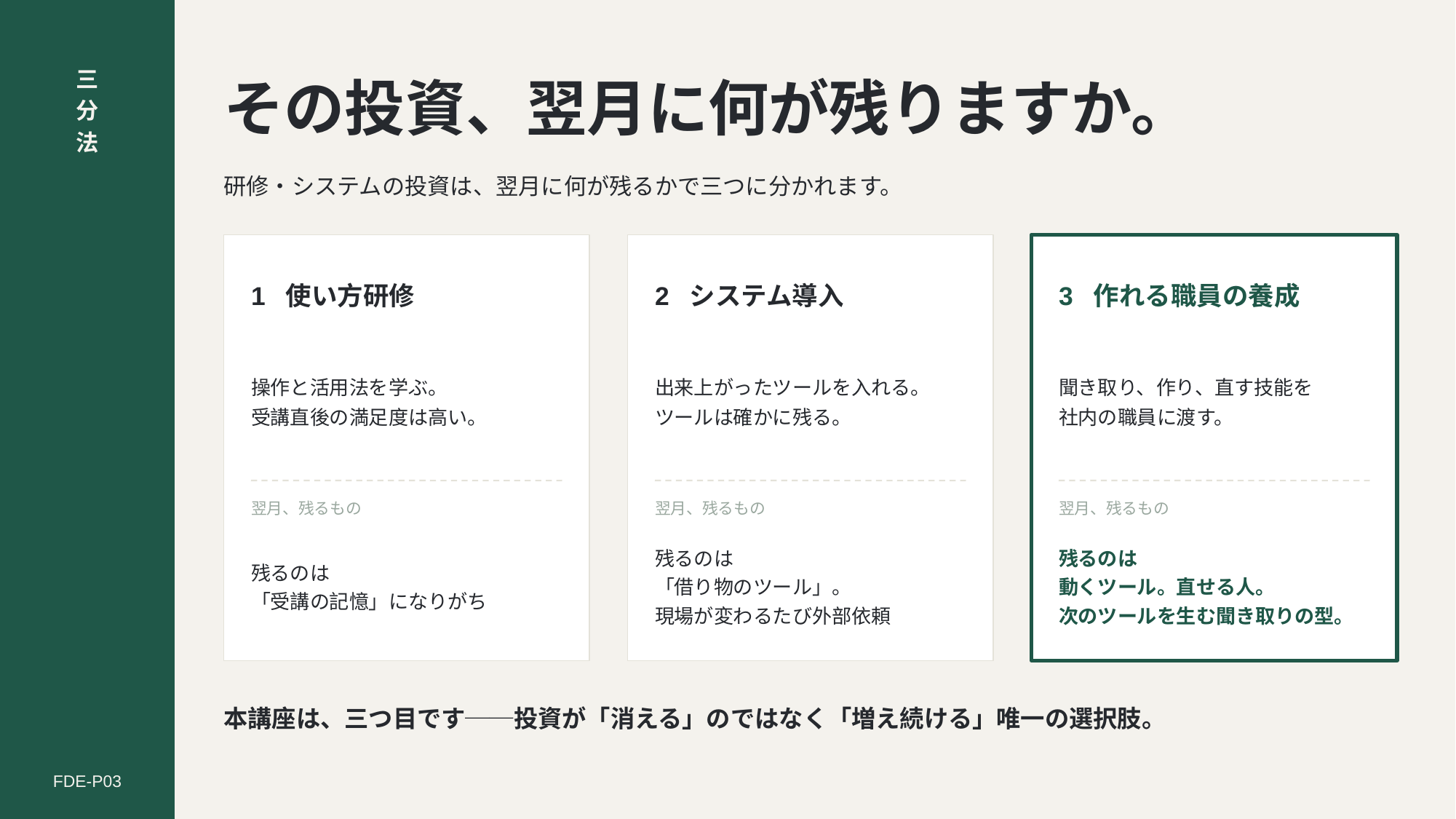

三
分
法
その投資、翌月に何が残りますか。
研修・システムの投資は、翌月に何が残るかで三つに分かれます。

1  使い方研修
2  システム導入
3  作れる職員の養成
操作と活用法を学ぶ。
受講直後の満足度は高い。
出来上がったツールを入れる。
ツールは確かに残る。
聞き取り、作り、直す技能を
社内の職員に渡す。

翌月、残るもの
翌月、残るもの
翌月、残るもの
残るのは
「受講の記憶」になりがち
残るのは
「借り物のツール」。
現場が変わるたび外部依頼
残るのは
動くツール。直せる人。
次のツールを生む聞き取りの型。
本講座は、三つ目です──投資が「消える」のではなく「増え続ける」唯一の選択肢。
FDE-P03